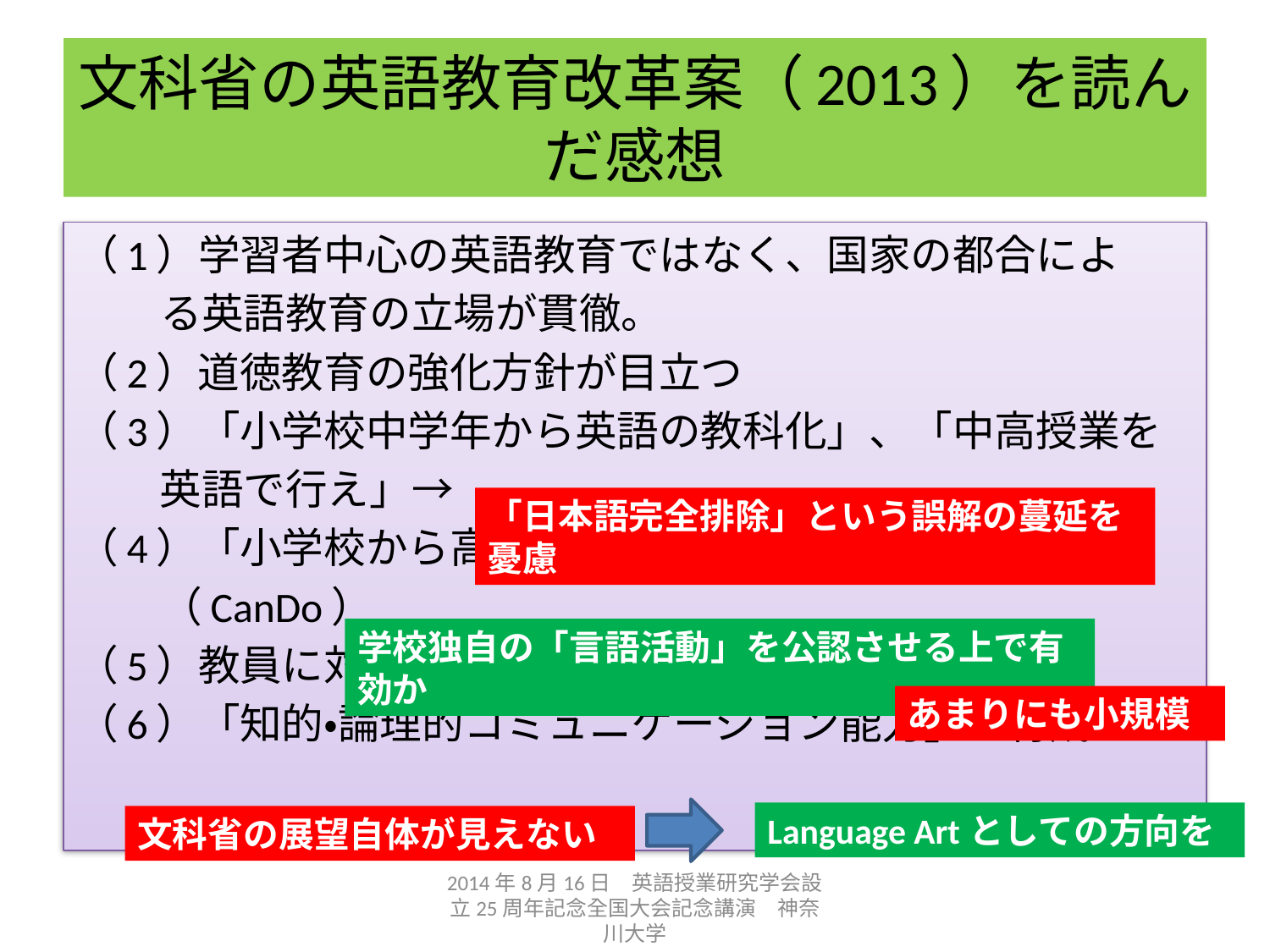

# 文科省の英語教育改革案（2013）を読んだ感想
（1）学習者中心の英語教育ではなく、国家の都合によ
　　る英語教育の立場が貫徹。
（2）道徳教育の強化方針が目立つ
（3）「小学校中学年から英語の教科化」、「中高授業を
　　英語で行え」→
（4）「小学校から高校まで一貫した到達目標の作成」
　　（CanDo）
（5）教員に対する指導力向上研修実施
（6）「知的・論理的コミュニケーション能力」の育成

「日本語完全排除」という誤解の蔓延を憂慮
学校独自の「言語活動」を公認させる上で有効か
あまりにも小規模

Language Artとしての方向を
文科省の展望自体が見えない
2014年8月16日　英語授業研究学会設立25周年記念全国大会記念講演　神奈川大学